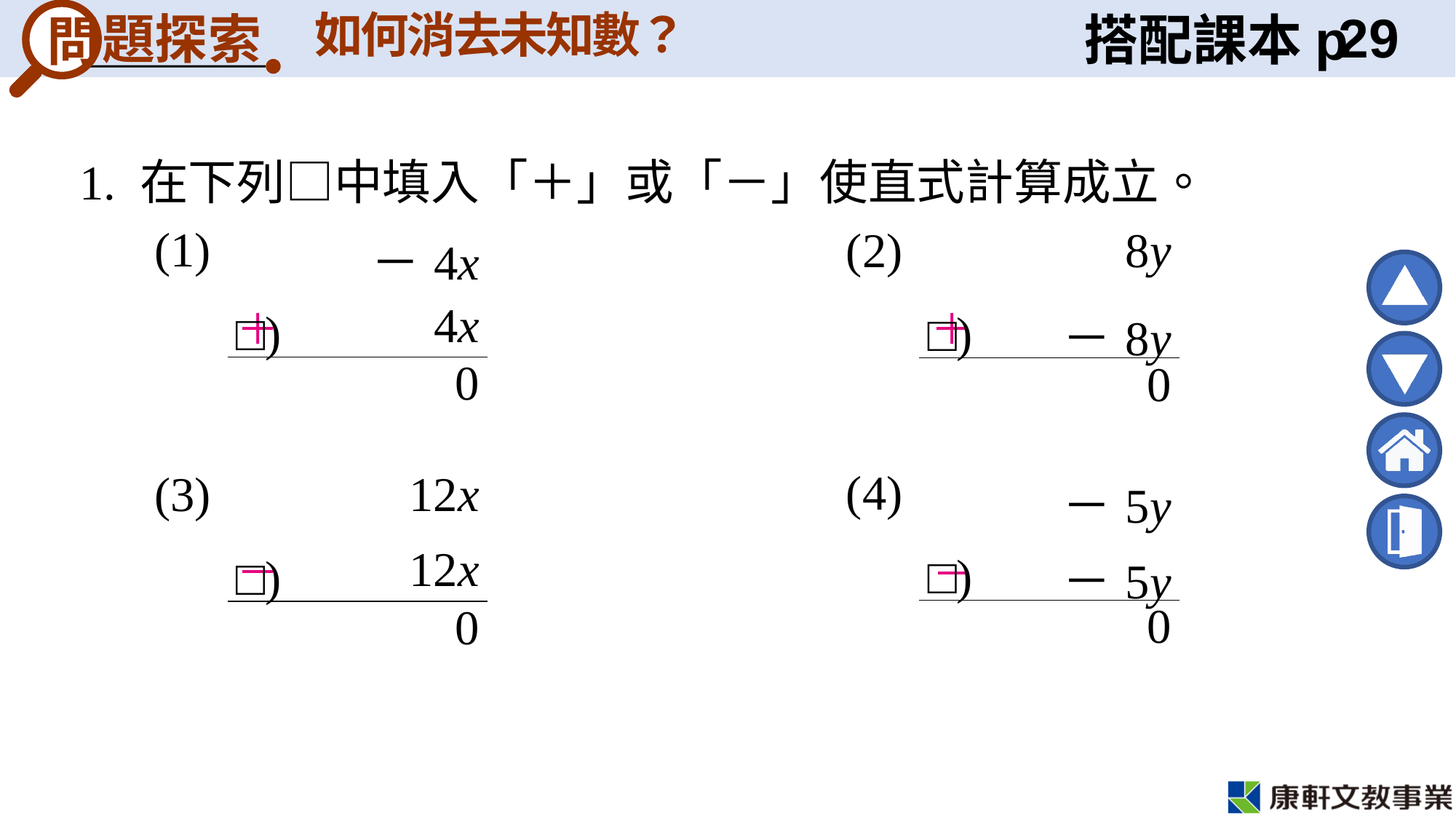

如何消去未知數？
題探索
問

29
1. 在下列□中填入「＋」或「－」使直式計算成立。
| (1) |  | －4x |
| --- | --- | --- |
|  | □) | 4x |
|  |  | 0 |
| (2) |  | 8y |
| --- | --- | --- |
|  | □) | －8y |
|  |  | 0 |
＋
＋
| (4) |  | －5y |
| --- | --- | --- |
|  | □) | －5y |
|  |  | 0 |
| (3) |  | 12x |
| --- | --- | --- |
|  | □) | 12x |
|  |  | 0 |
－
－